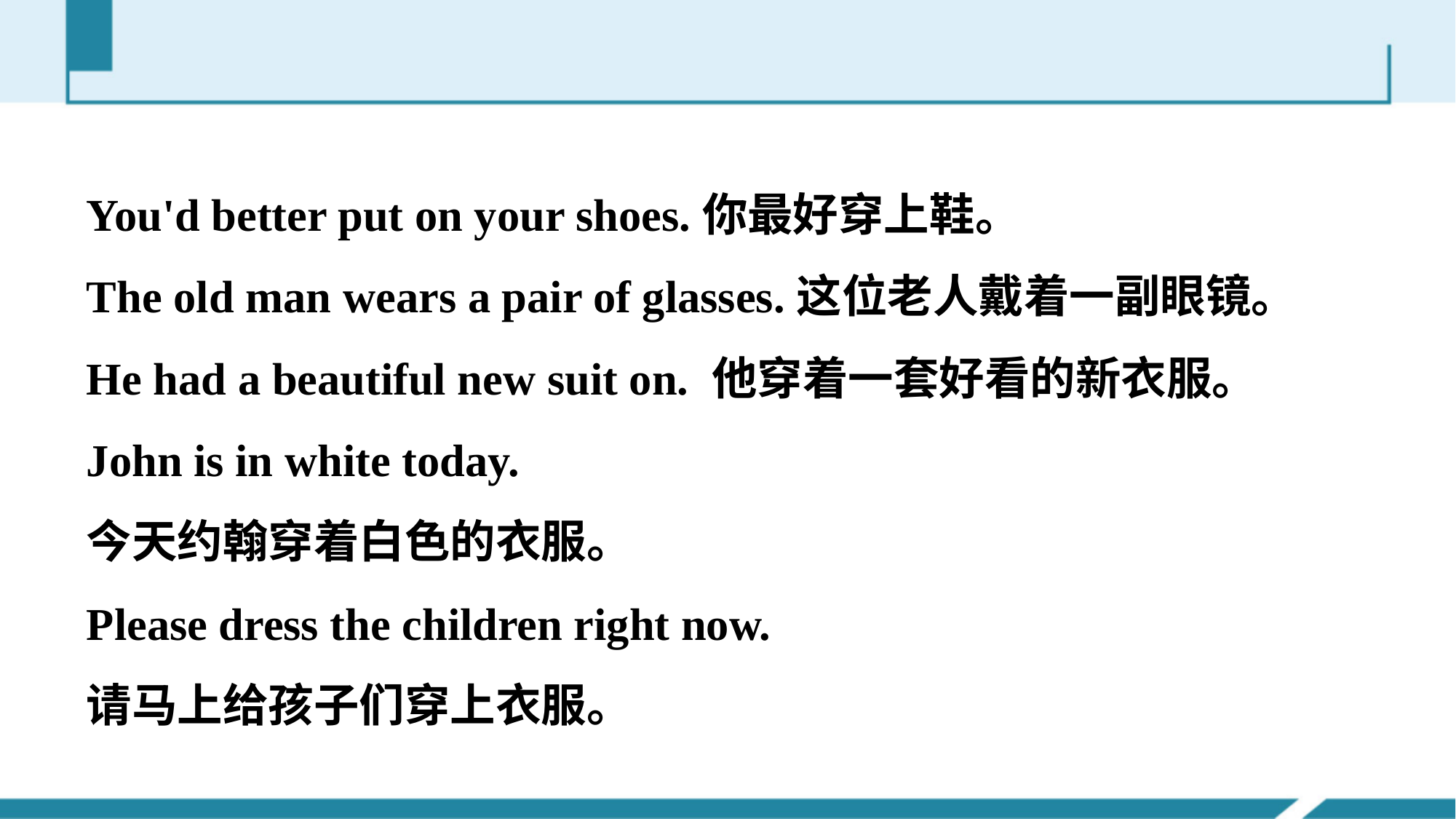

You'd better put on your shoes.你最好穿上鞋。
The old man wears a pair of glasses.这位老人戴着一副眼镜。
He had a beautiful new suit on. 他穿着一套好看的新衣服。
John is in white today.
今天约翰穿着白色的衣服。
Please dress the children right now.
请马上给孩子们穿上衣服。